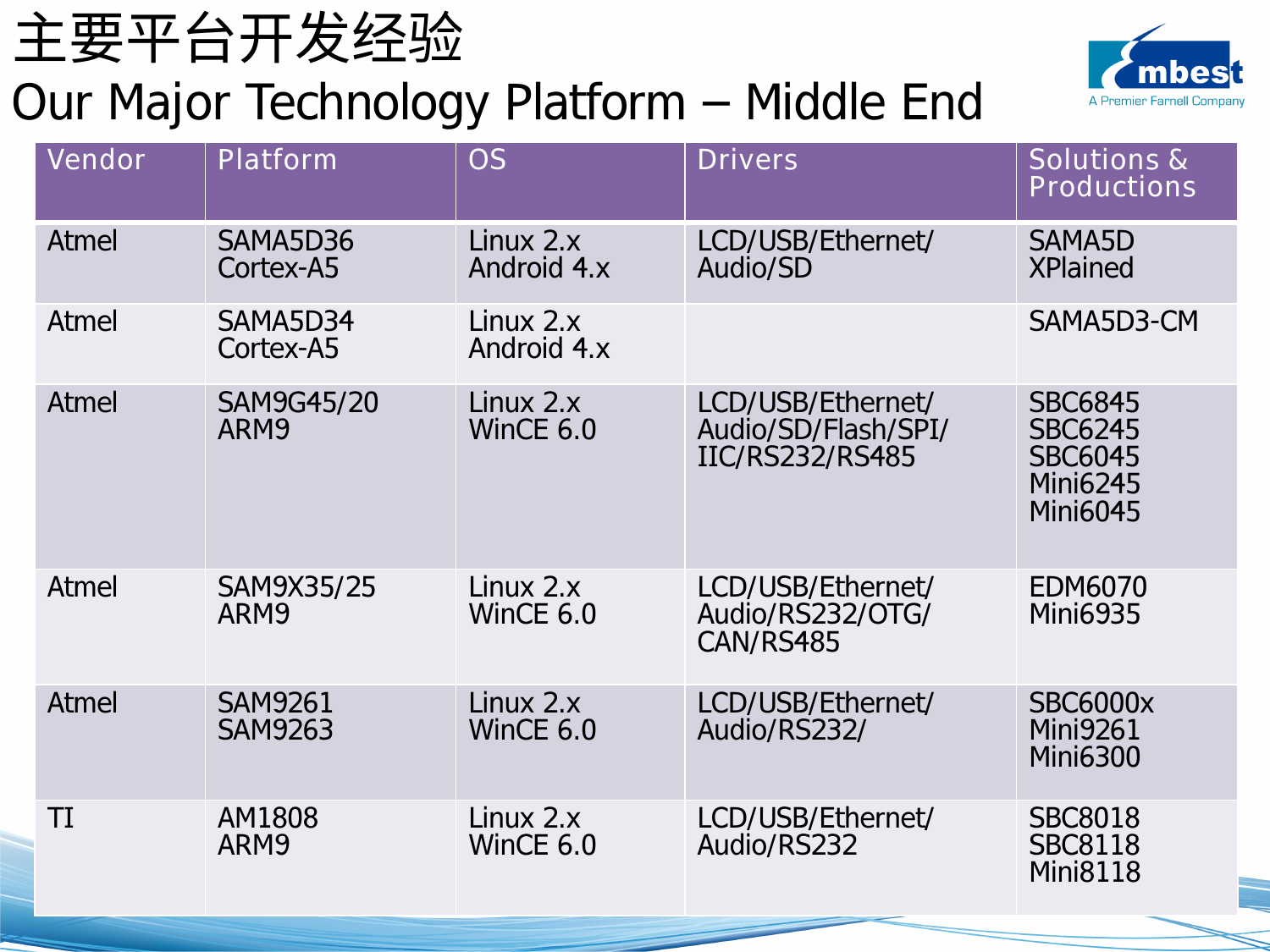

主要平台开发经验
Our Major Technology Platform – Middle End
| Vendor | Platform | OS | Drivers | Solutions & Productions |
| --- | --- | --- | --- | --- |
| Atmel | SAMA5D36 Cortex-A5 | Linux 2.x Android 4.x | LCD/USB/Ethernet/Audio/SD | SAMA5D XPlained |
| Atmel | SAMA5D34 Cortex-A5 | Linux 2.x Android 4.x |  | SAMA5D3-CM |
| Atmel | SAM9G45/20 ARM9 | Linux 2.x WinCE 6.0 | LCD/USB/Ethernet/Audio/SD/Flash/SPI/IIC/RS232/RS485 | SBC6845 SBC6245 SBC6045 Mini6245 Mini6045 |
| Atmel | SAM9X35/25 ARM9 | Linux 2.x WinCE 6.0 | LCD/USB/Ethernet/Audio/RS232/OTG/CAN/RS485 | EDM6070 Mini6935 |
| Atmel | SAM9261 SAM9263 | Linux 2.x WinCE 6.0 | LCD/USB/Ethernet/Audio/RS232/ | SBC6000x Mini9261 Mini6300 |
| TI | AM1808 ARM9 | Linux 2.x WinCE 6.0 | LCD/USB/Ethernet/Audio/RS232 | SBC8018 SBC8118 Mini8118 |